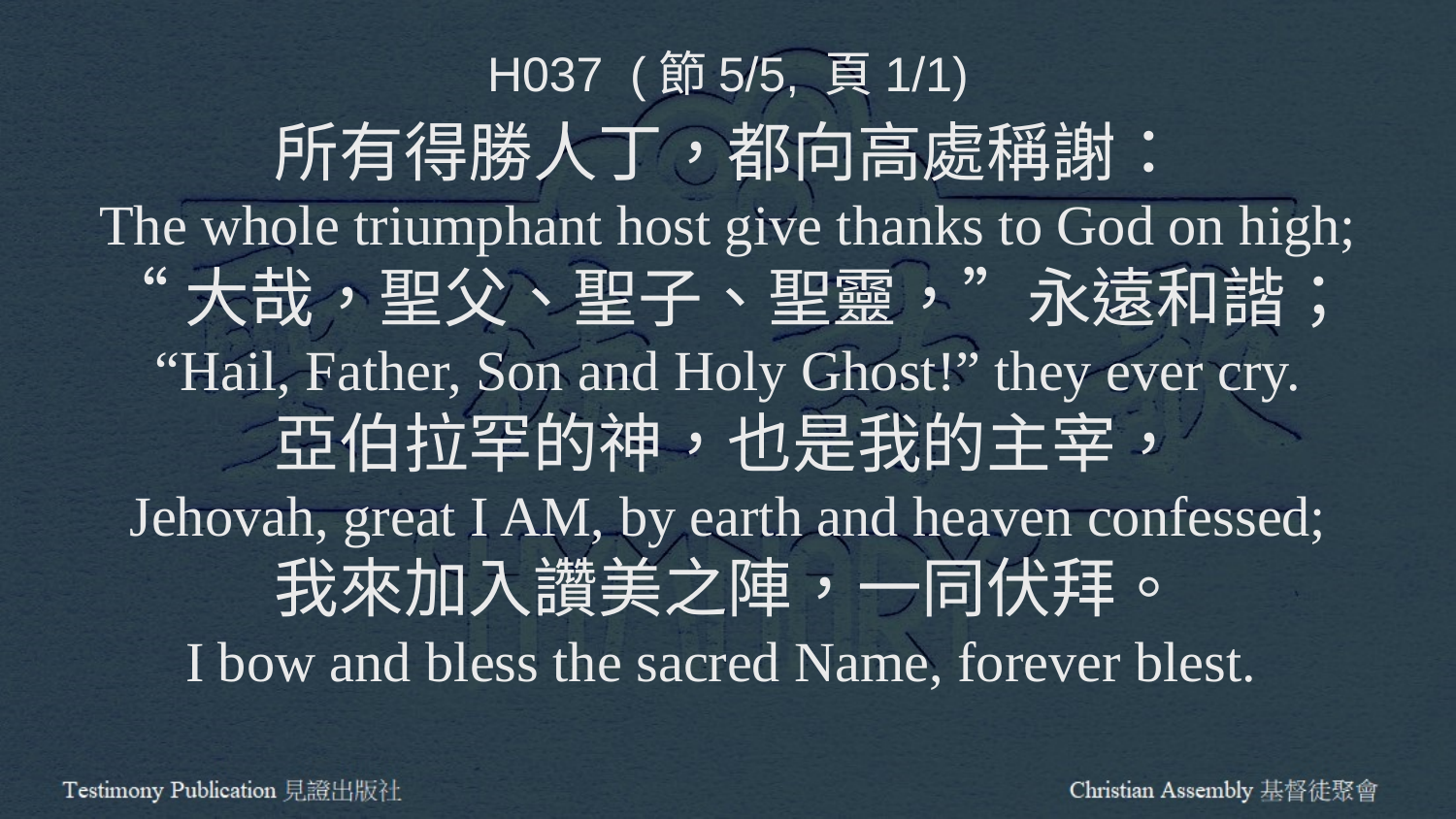

H037  (節5/5, 頁1/1)
所有得勝人丁，都向高處稱謝：
The whole triumphant host give thanks to God on high;
“大哉，聖父、聖子、聖靈，”永遠和諧；
“Hail, Father, Son and Holy Ghost!” they ever cry.
亞伯拉罕的神，也是我的主宰，
Jehovah, great I AM, by earth and heaven confessed;
我來加入讚美之陣，一同伏拜。
I bow and bless the sacred Name, forever blest.